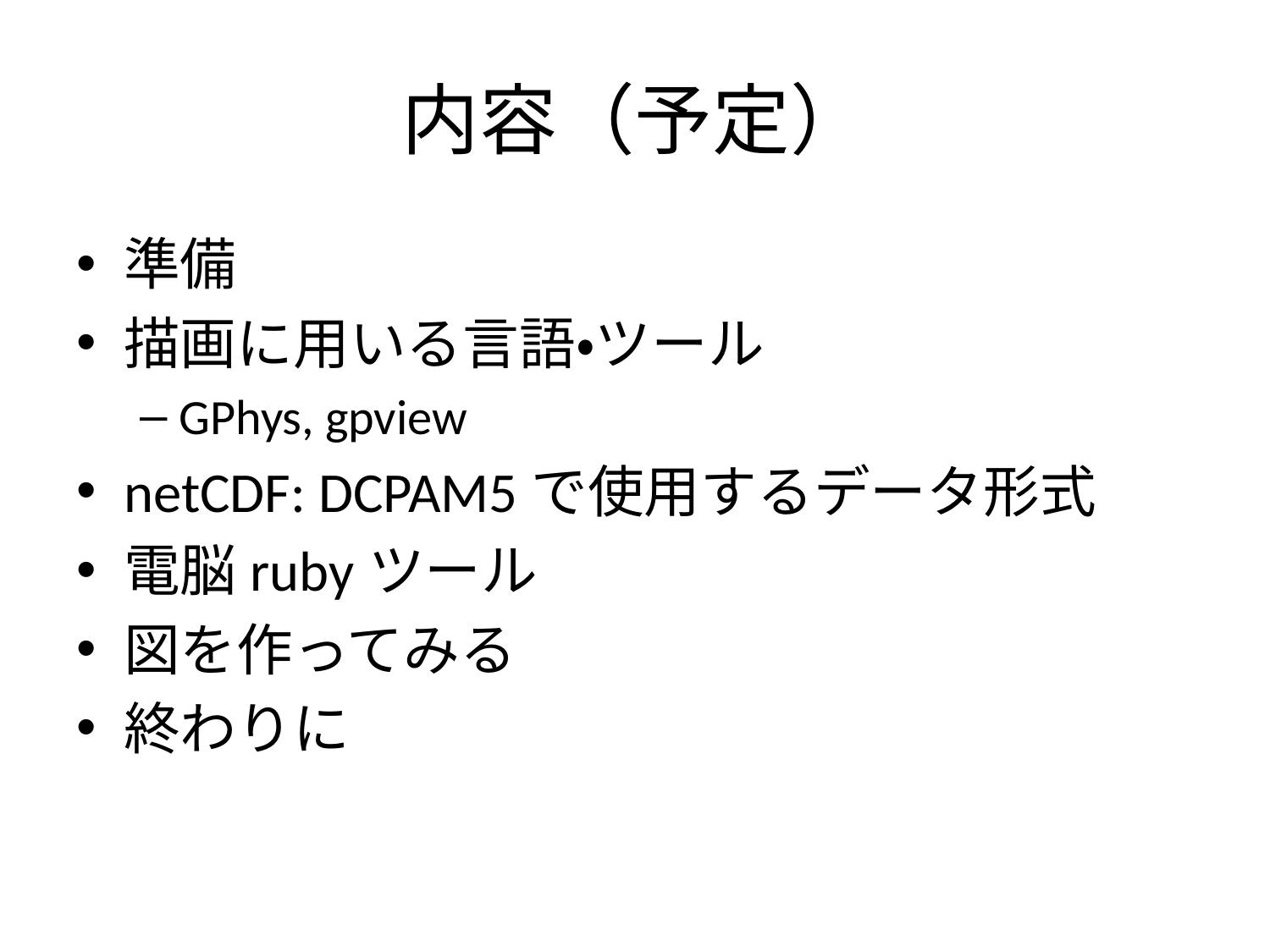

# 内容（予定）
準備
描画に用いる言語・ツール
GPhys, gpview
netCDF: DCPAM5で使用するデータ形式
電脳rubyツール
図を作ってみる
終わりに